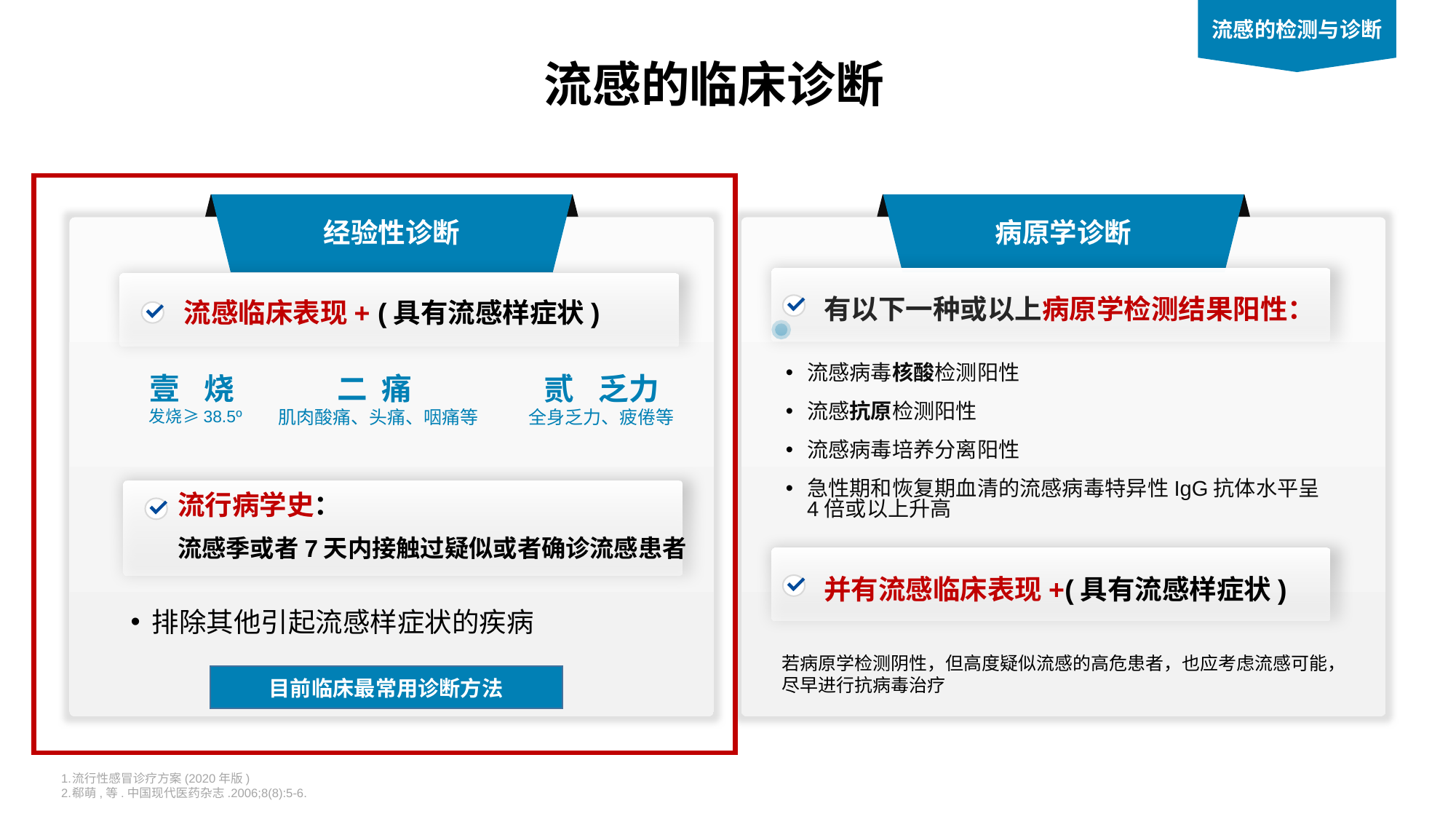

流感的检测与诊断
流感的临床诊断

经验性诊断
病原学诊断

有以下一种或以上病原学检测结果阳性：
流感临床表现+ (具有流感样症状)

流感病毒核酸检测阳性
流感抗原检测阳性
流感病毒培养分离阳性
急性期和恢复期血清的流感病毒特异性IgG抗体水平呈4倍或以上升高
二  痛
肌肉酸痛、头痛、咽痛等
乏力
全身乏力、疲倦等
烧
发烧≥38.5º

流行病学史：
流感季或者7天内接触过疑似或者确诊流感患者

并有流感临床表现+(具有流感样症状)

排除其他引起流感样症状的疾病
若病原学检测阴性，但高度疑似流感的高危患者，也应考虑流感可能，尽早进行抗病毒治疗
目前临床最常用诊断方法
流行性感冒诊疗方案(2020年版)
郗萌,等.中国现代医药杂志.2006;8(8):5-6.